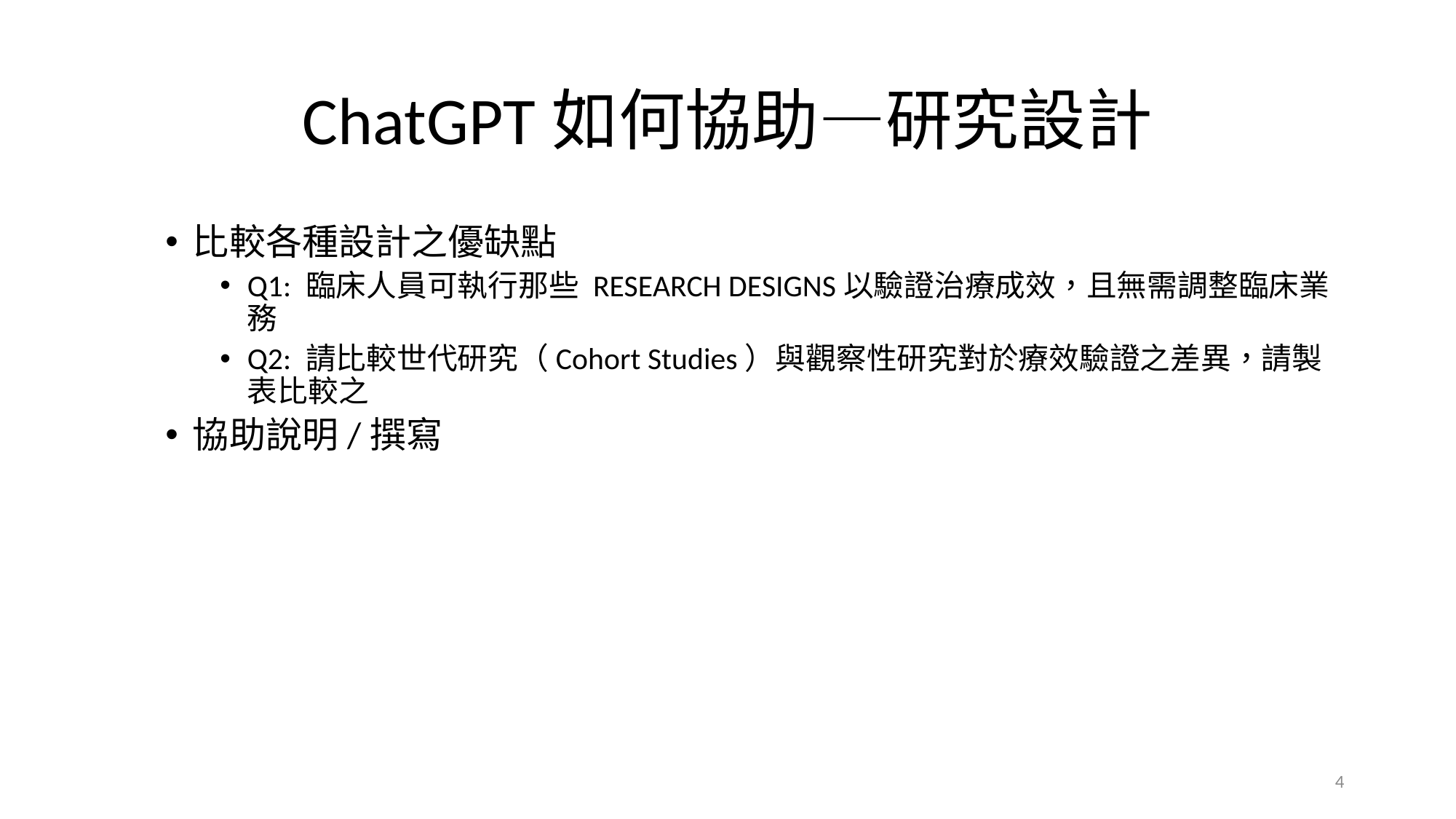

# ChatGPT如何協助—研究設計
比較各種設計之優缺點
Q1: 臨床人員可執行那些 RESEARCH DESIGNS以驗證治療成效，且無需調整臨床業務
Q2: 請比較世代研究（Cohort Studies）與觀察性研究對於療效驗證之差異，請製表比較之
協助說明/撰寫

4